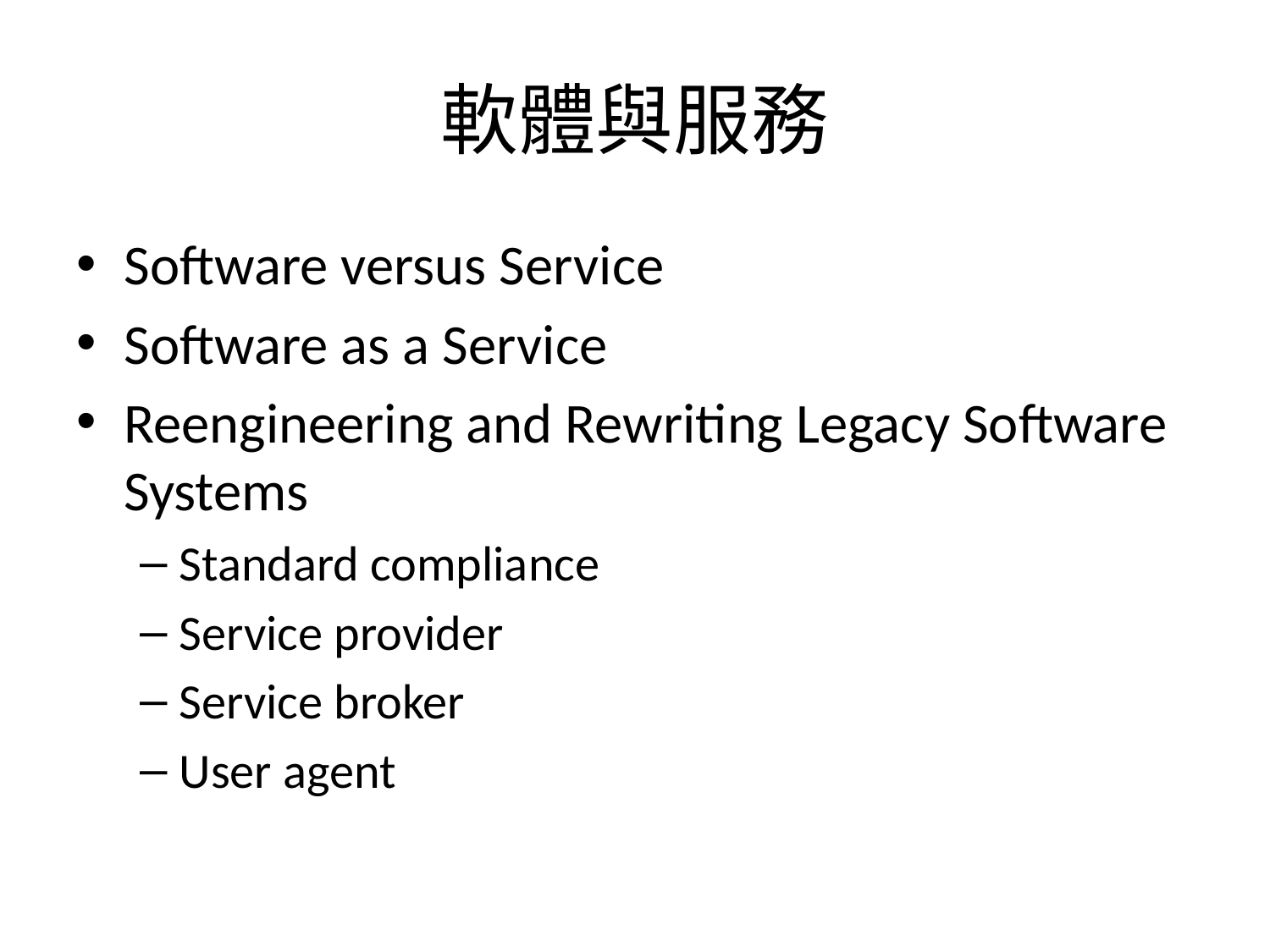

# 軟體與服務
Software versus Service
Software as a Service
Reengineering and Rewriting Legacy Software Systems
Standard compliance
Service provider
Service broker
User agent